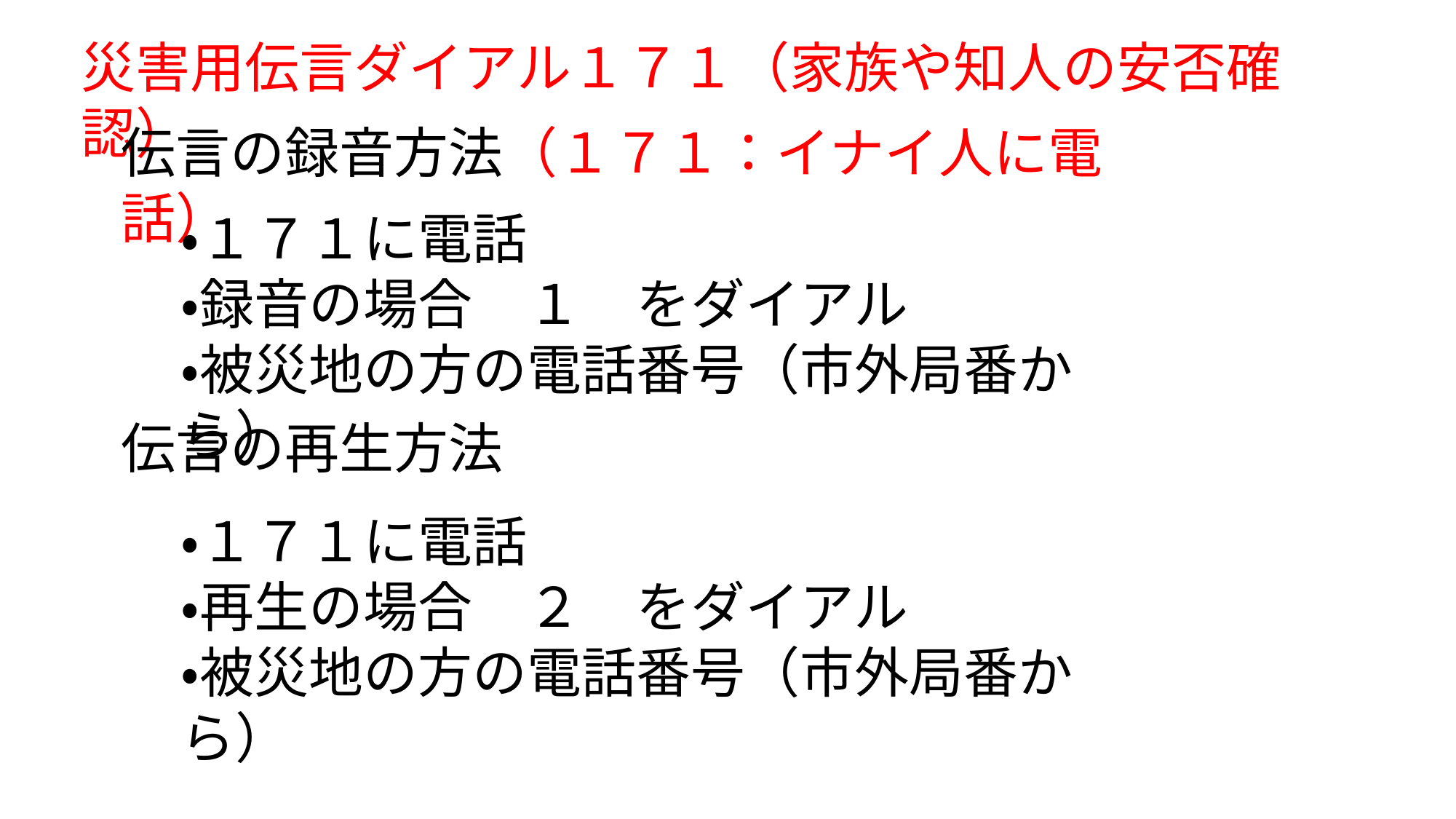

災害用伝言ダイアル１７１（家族や知人の安否確認）
伝言の録音方法（１７１：イナイ人に電話）
・１７１に電話
・録音の場合　１　をダイアル
・被災地の方の電話番号（市外局番から）
伝言の再生方法
・１７１に電話
・再生の場合　２　をダイアル
・被災地の方の電話番号（市外局番から）